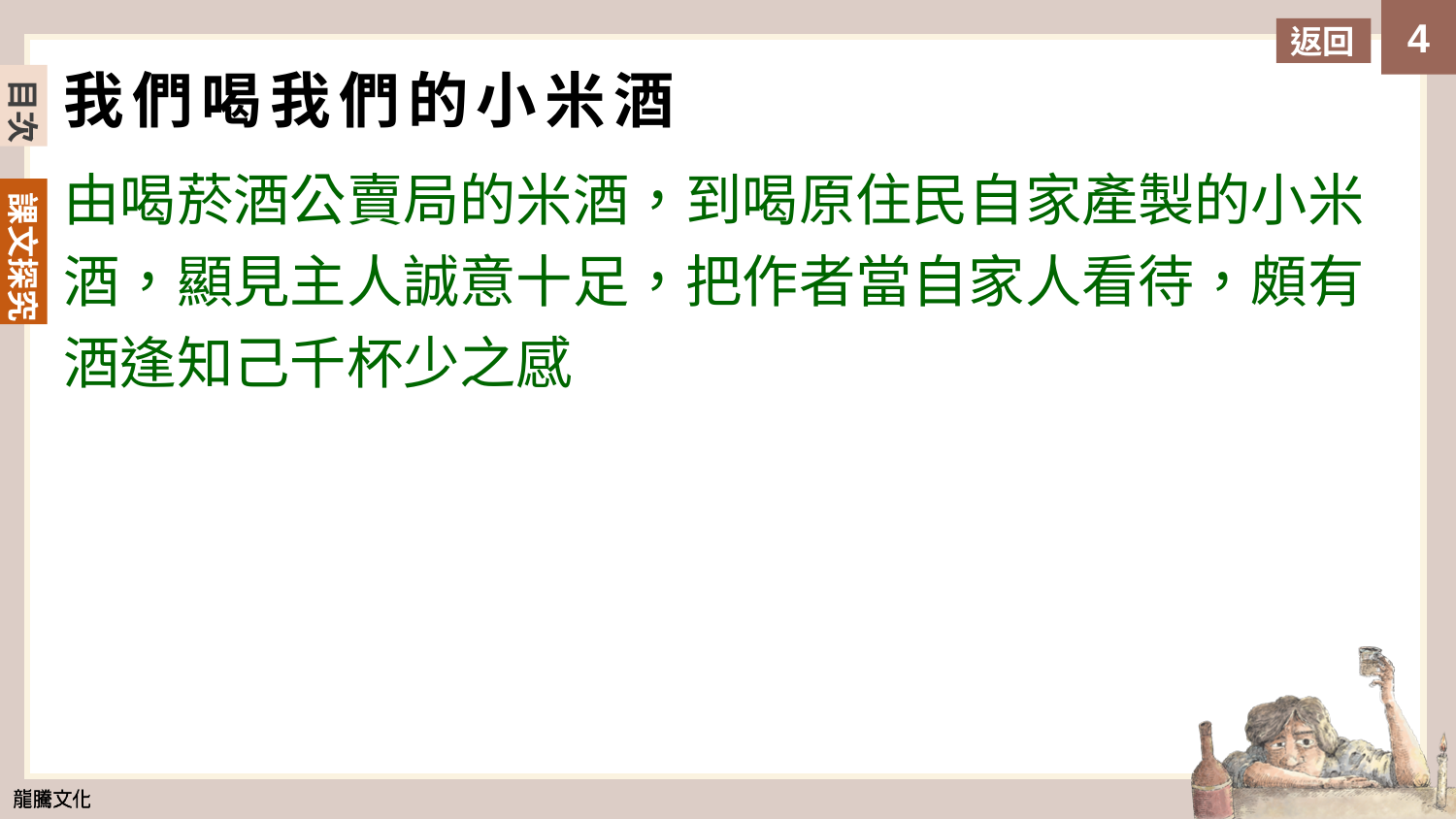

返回
我們喝我們的小米酒
由喝菸酒公賣局的米酒，到喝原住民自家產製的小米酒，顯見主人誠意十足，把作者當自家人看待，頗有酒逢知己千杯少之感